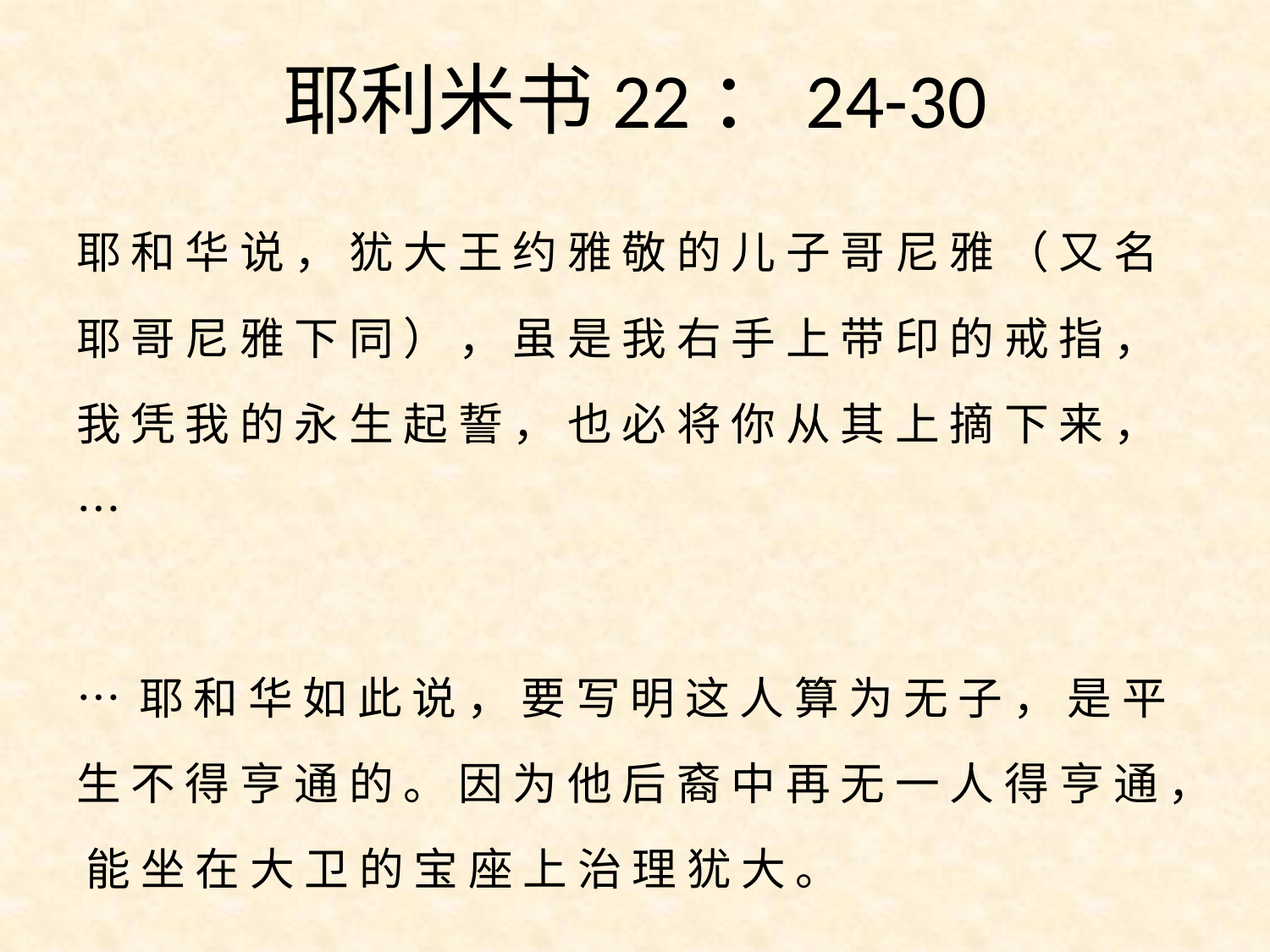

# 耶利米书22：24-30
耶 和 华 说 ， 犹 大 王 约 雅 敬 的 儿 子 哥 尼 雅 （ 又 名 耶 哥 尼 雅 下 同 ） ， 虽 是 我 右 手 上 带 印 的 戒 指 ， 我 凭 我 的 永 生 起 誓 ， 也 必 将 你 从 其 上 摘 下 来 ，…

… 耶 和 华 如 此 说 ， 要 写 明 这 人 算 为 无 子 ， 是 平 生 不 得 亨 通 的 。 因 为 他 后 裔 中 再 无 一 人 得 亨 通 ， 能 坐 在 大 卫 的 宝 座 上 治 理 犹 大 。